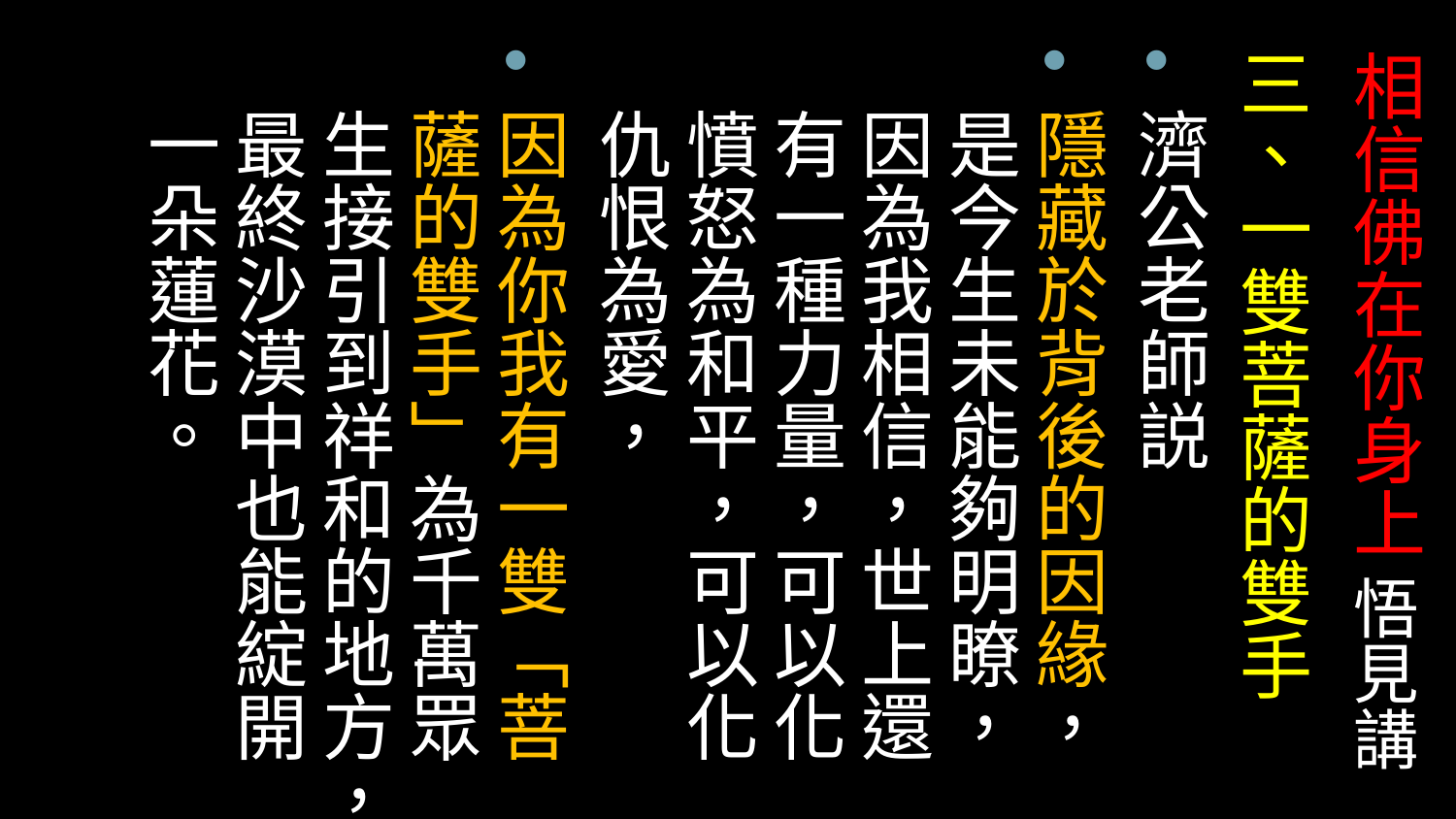

三、一雙菩薩的雙手
濟公老師説
隱藏於背後的因緣，是今生未能夠明瞭，因為我相信，世上還有一種力量，可以化憤怒為和平，可以化仇恨為愛，
因為你我有一雙「菩薩的雙手」為千萬眾生接引到祥和的地方，最終沙漠中也能綻開一朵蓮花。

# 相信佛在你身上 悟見講